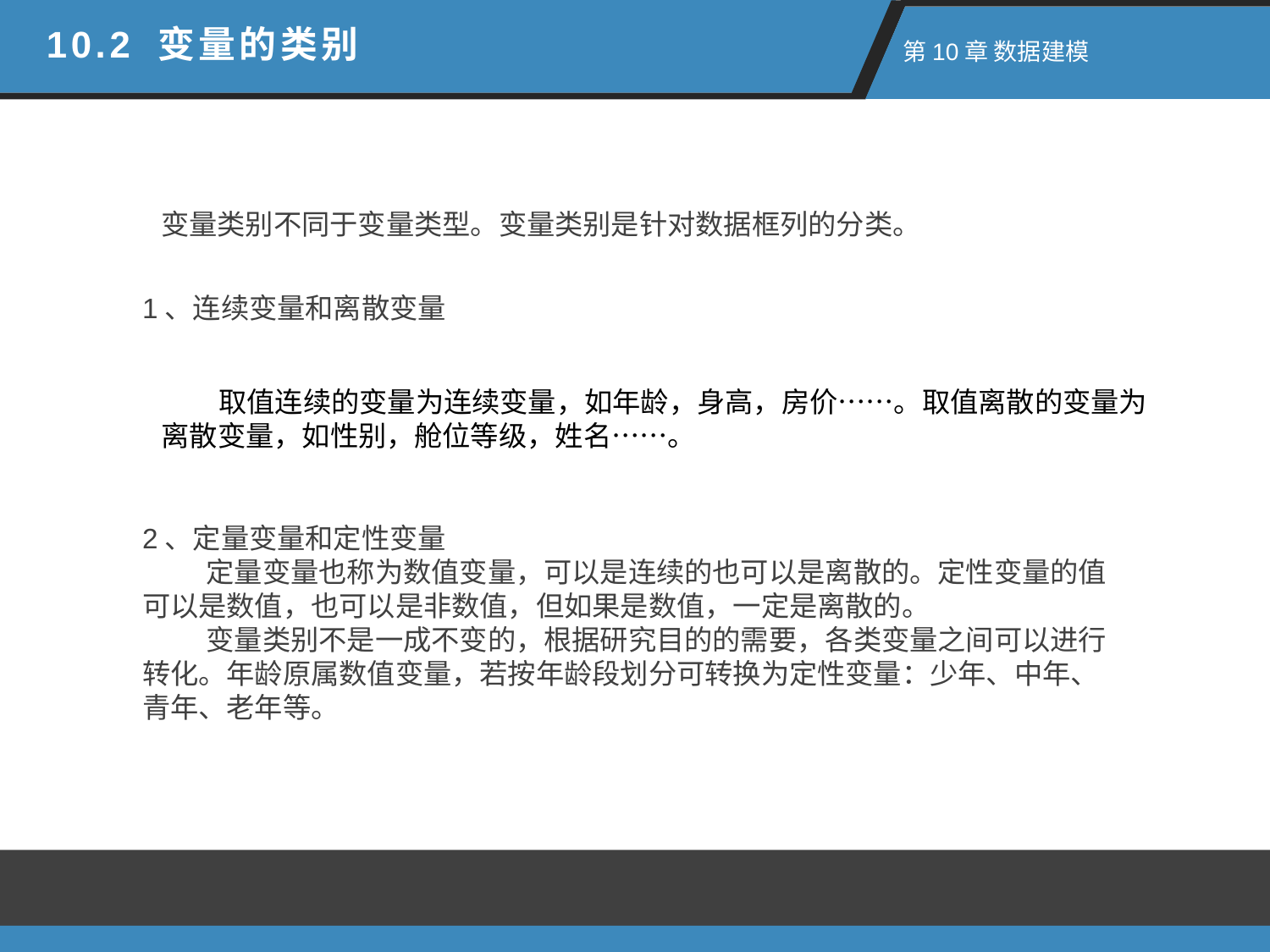

10.2 变量的类别
  第10章 数据建模
变量类别不同于变量类型。变量类别是针对数据框列的分类。
1、连续变量和离散变量
        取值连续的变量为连续变量，如年龄，身高，房价……。取值离散的变量为离散变量，如性别，舱位等级，姓名……。
2、定量变量和定性变量
         定量变量也称为数值变量，可以是连续的也可以是离散的。定性变量的值可以是数值，也可以是非数值，但如果是数值，一定是离散的。
         变量类别不是一成不变的，根据研究目的的需要，各类变量之间可以进行转化。年龄原属数值变量，若按年龄段划分可转换为定性变量：少年、中年、青年、老年等。